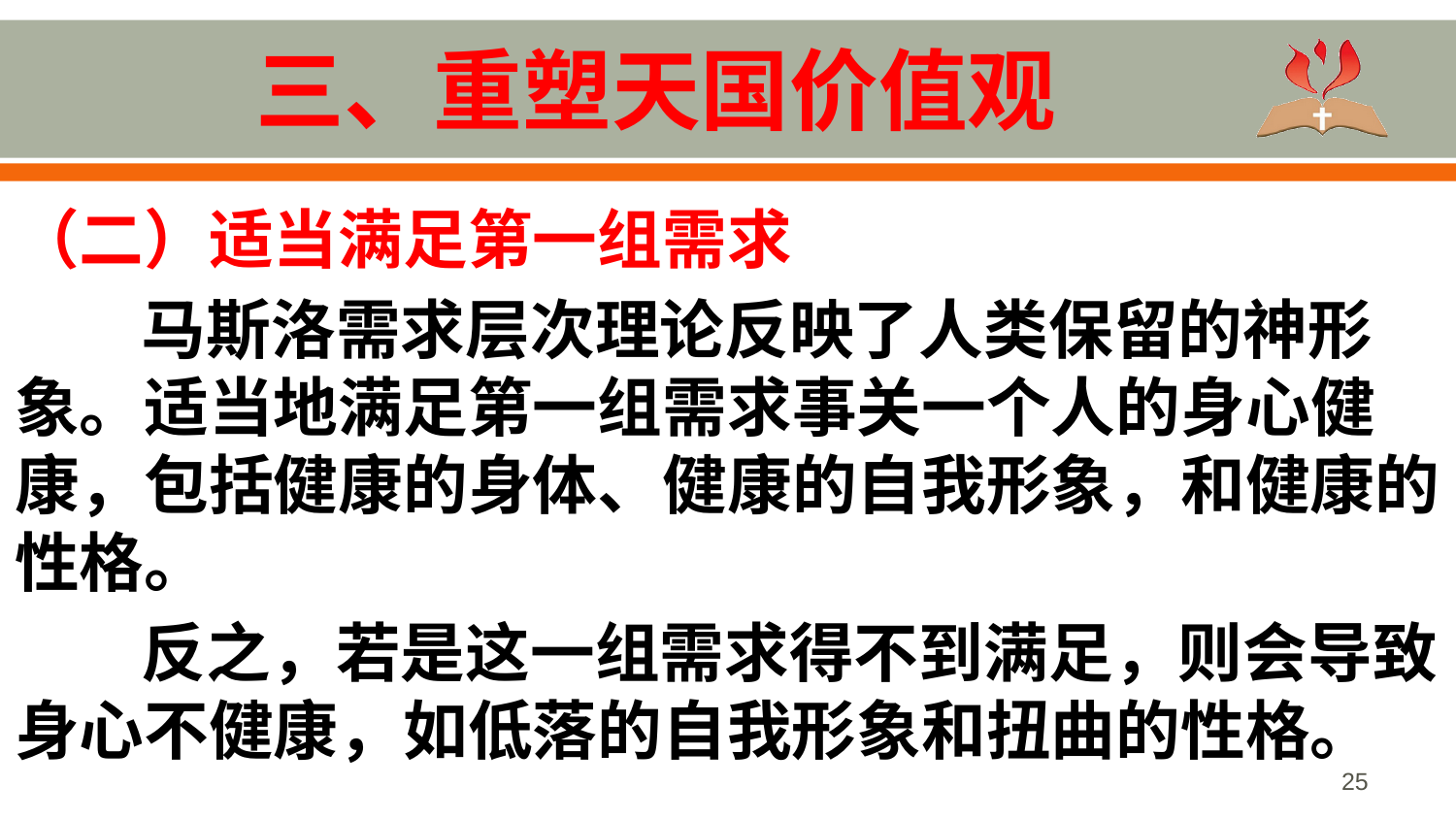

# 三、重塑天国价值观
（二）适当满足第一组需求
马斯洛需求层次理论反映了人类保留的神形象。适当地满足第一组需求事关一个人的身心健康，包括健康的身体、健康的自我形象，和健康的性格。
反之，若是这一组需求得不到满足，则会导致身心不健康，如低落的自我形象和扭曲的性格。
25